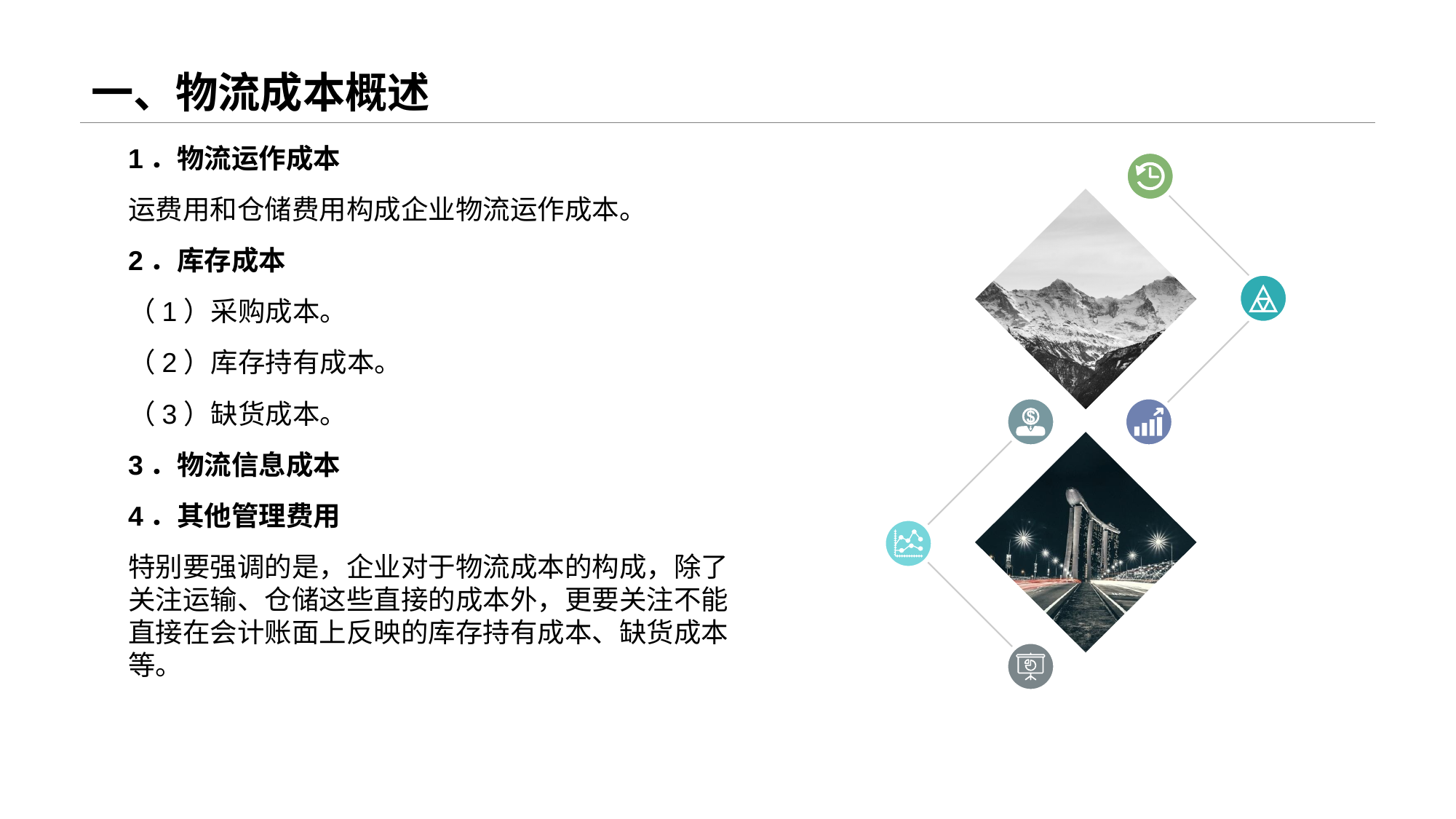

# 一、物流成本概述
1．物流运作成本
运费用和仓储费用构成企业物流运作成本。
2．库存成本
（1）采购成本。
（2）库存持有成本。
（3）缺货成本。
3．物流信息成本
4．其他管理费用
特别要强调的是，企业对于物流成本的构成，除了关注运输、仓储这些直接的成本外，更要关注不能直接在会计账面上反映的库存持有成本、缺货成本等。

5